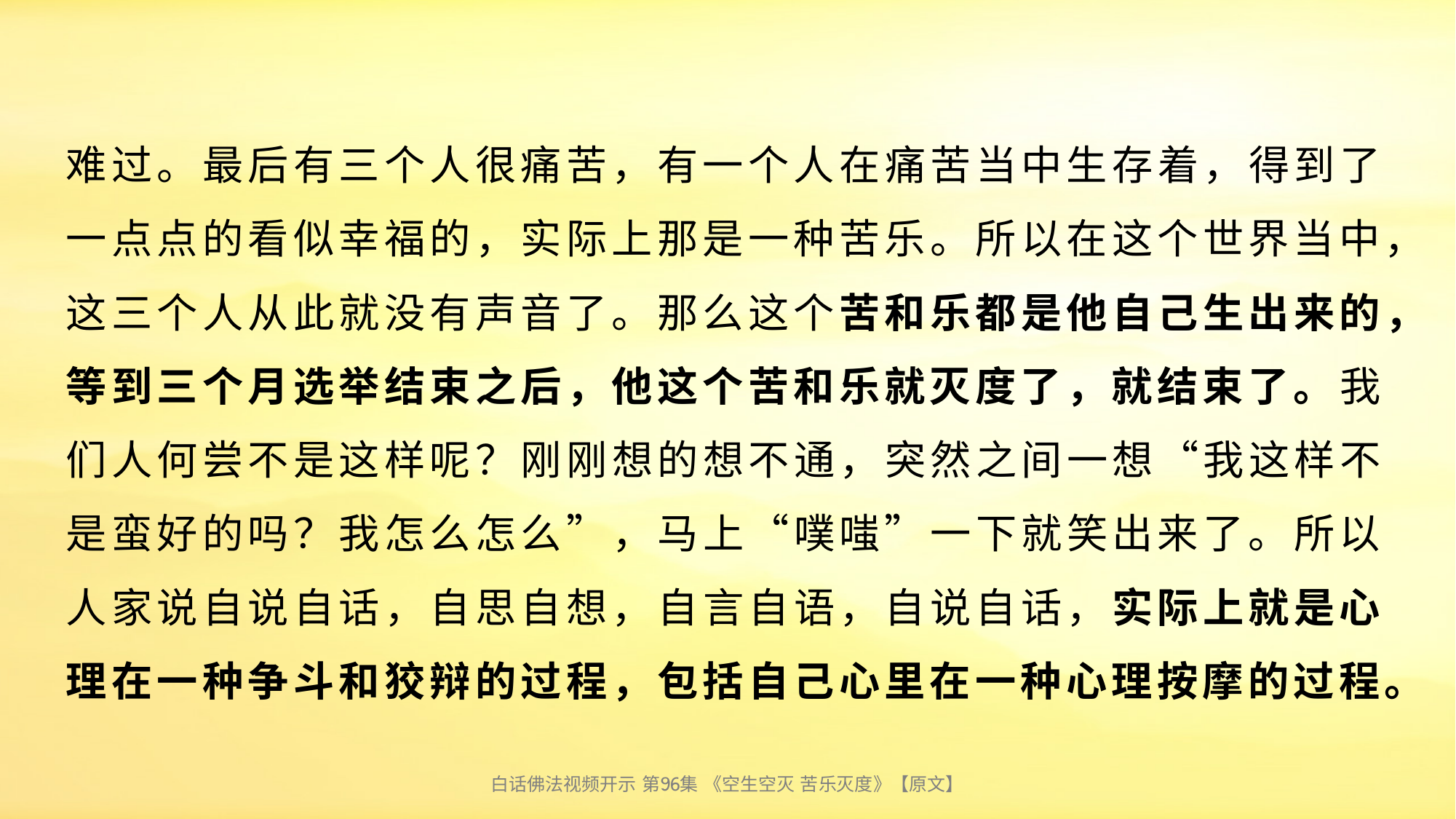

# 难过。最后有三个人很痛苦，有一个人在痛苦当中生存着，得到了一点点的看似幸福的，实际上那是一种苦乐。所以在这个世界当中，这三个人从此就没有声音了。那么这个苦和乐都是他自己生出来的，等到三个月选举结束之后，他这个苦和乐就灭度了，就结束了。我们人何尝不是这样呢？刚刚想的想不通，突然之间一想“我这样不是蛮好的吗？我怎么怎么”，马上“噗嗤”一下就笑出来了。所以人家说自说自话，自思自想，自言自语，自说自话，实际上就是心理在一种争斗和狡辩的过程，包括自己心里在一种心理按摩的过程。
白话佛法视频开示 第96集 《空生空灭 苦乐灭度》【原文】